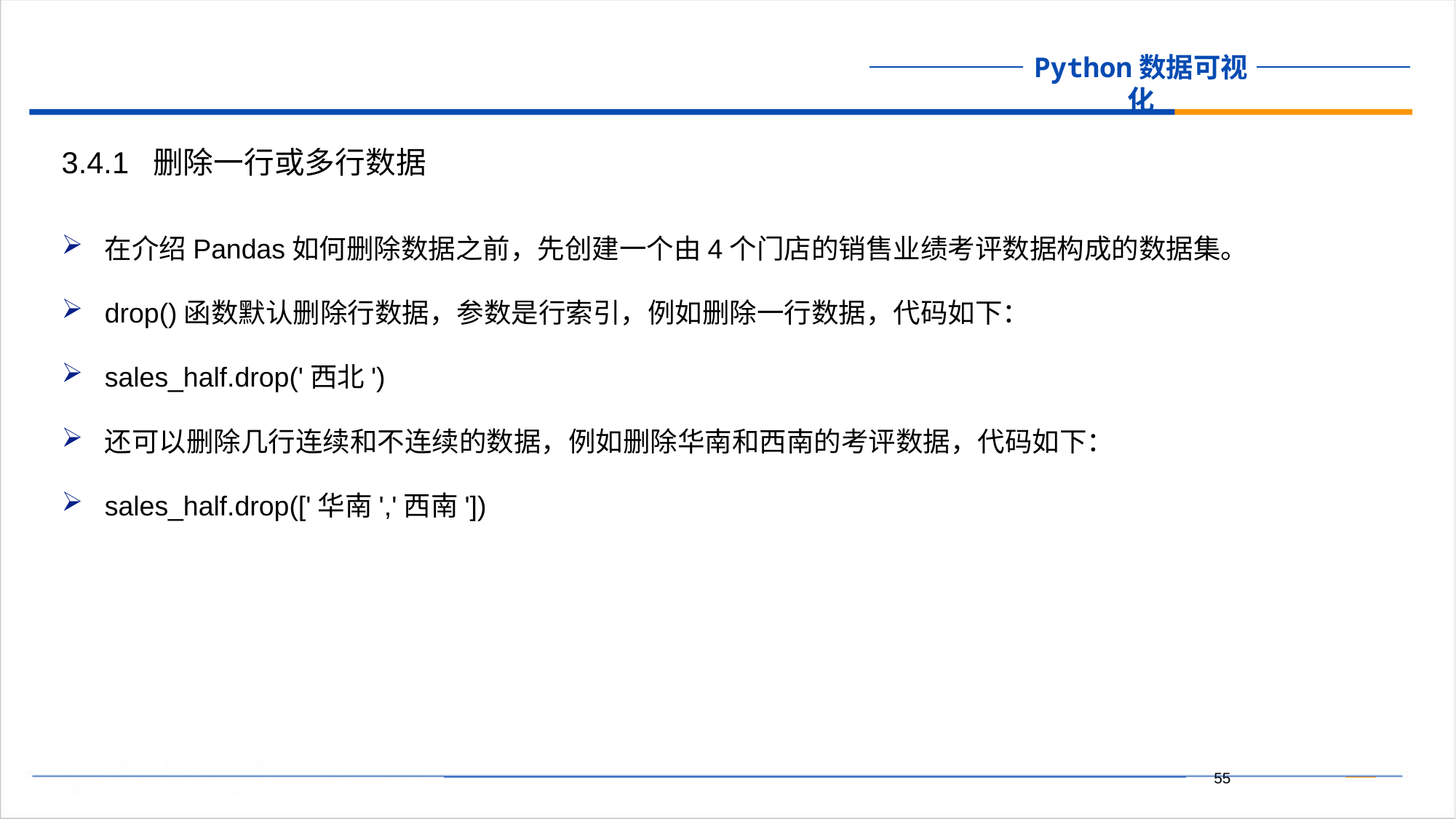

3.4.1  删除一行或多行数据
在介绍Pandas如何删除数据之前，先创建一个由4个门店的销售业绩考评数据构成的数据集。
drop()函数默认删除行数据，参数是行索引，例如删除一行数据，代码如下：
sales_half.drop('西北')
还可以删除几行连续和不连续的数据，例如删除华南和西南的考评数据，代码如下：
sales_half.drop(['华南','西南'])